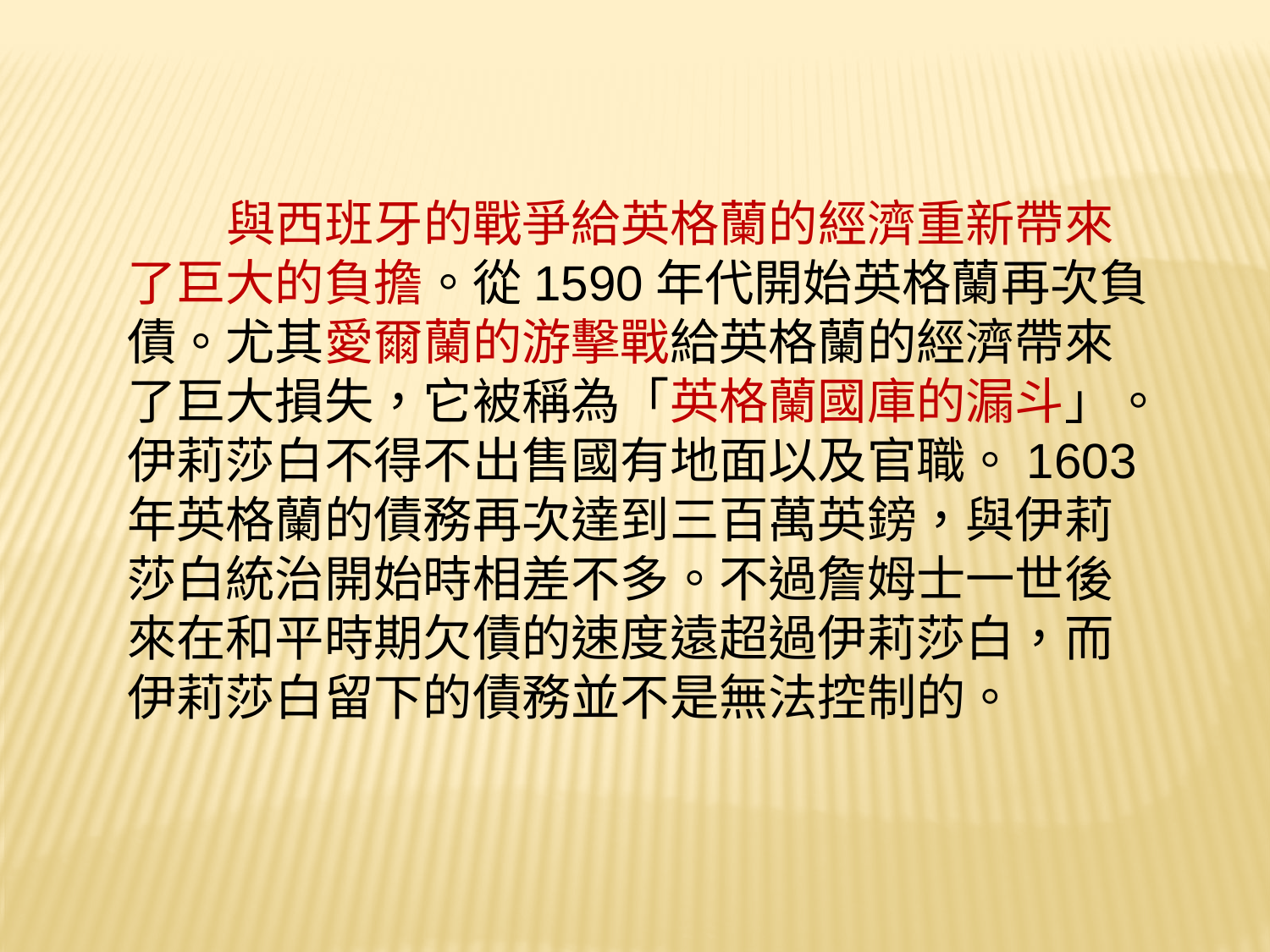

與西班牙的戰爭給英格蘭的經濟重新帶來了巨大的負擔。從1590年代開始英格蘭再次負債。尤其愛爾蘭的游擊戰給英格蘭的經濟帶來了巨大損失，它被稱為「英格蘭國庫的漏斗」。伊莉莎白不得不出售國有地面以及官職。1603年英格蘭的債務再次達到三百萬英鎊，與伊莉莎白統治開始時相差不多。不過詹姆士一世後來在和平時期欠債的速度遠超過伊莉莎白，而伊莉莎白留下的債務並不是無法控制的。